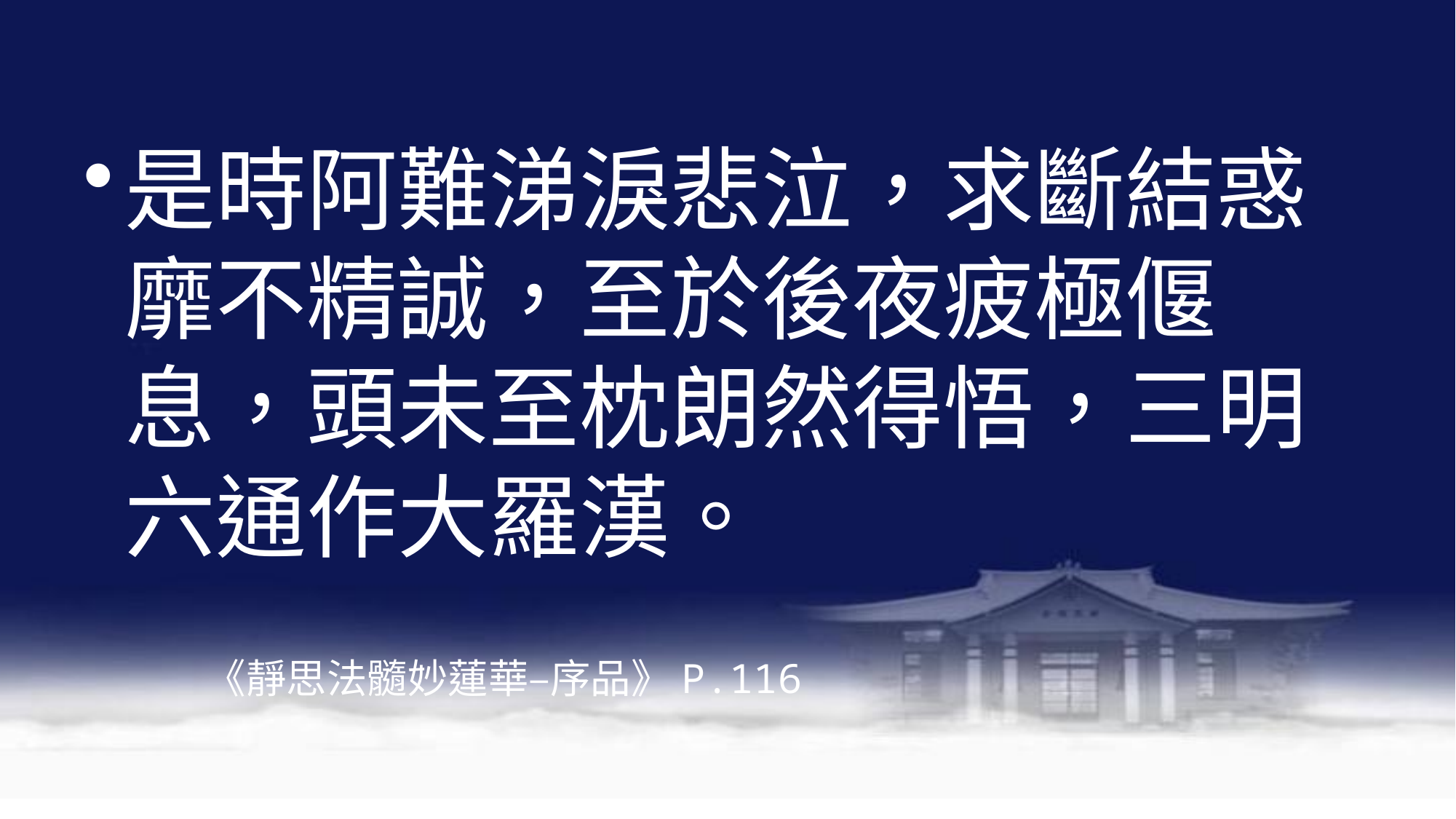

#
是時阿難涕淚悲泣，求斷結惑靡不精誠，至於後夜疲極偃息，頭未至枕朗然得悟，三明六通作大羅漢。
《靜思法髓妙蓮華–序品》P.116